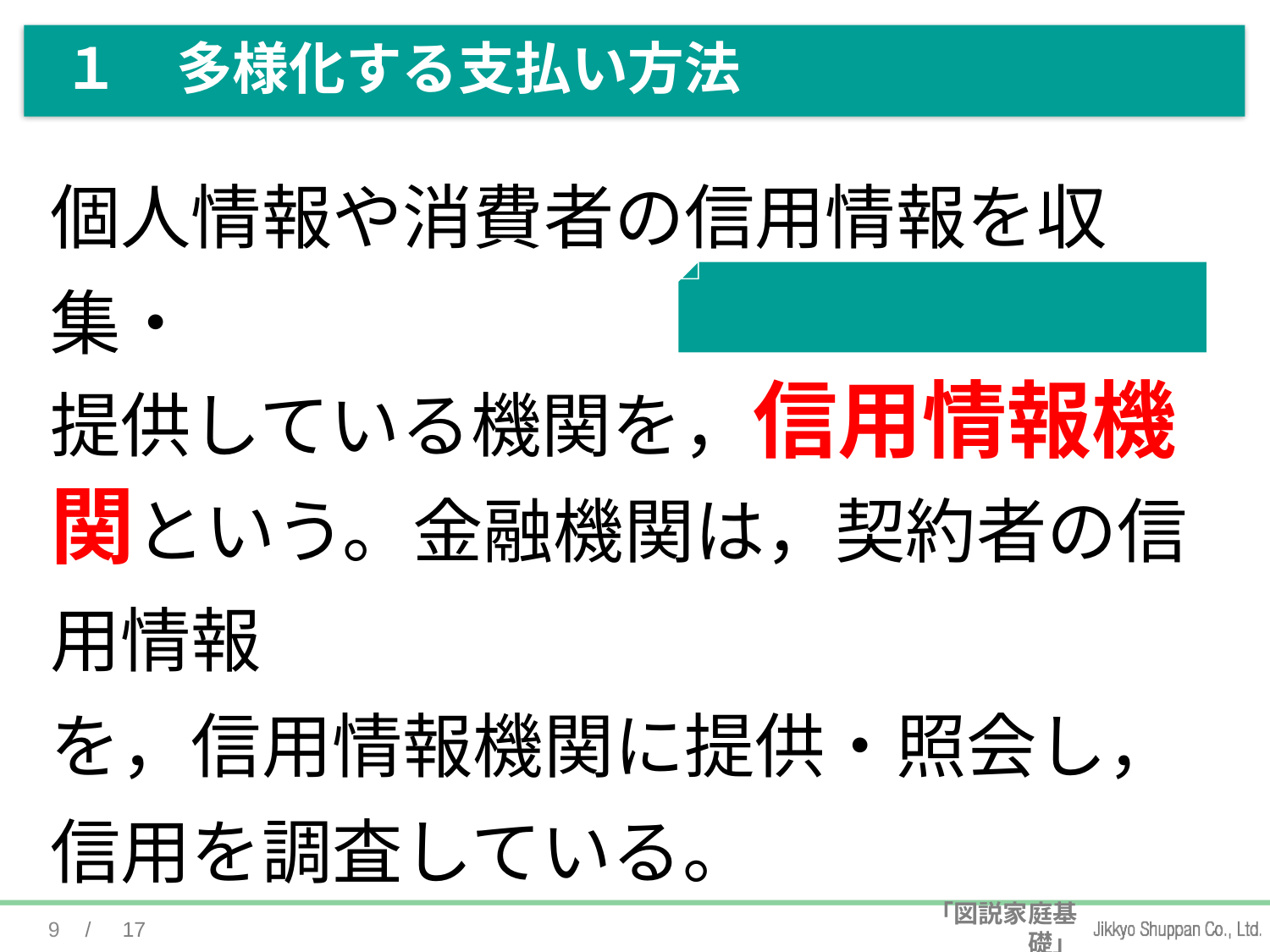

# １　多様化する支払い方法
個人情報や消費者の信用情報を収集・
提供している機関を，信用情報機関という。金融機関は，契約者の信用情報
を，信用情報機関に提供・照会し，信用を調査している。

9